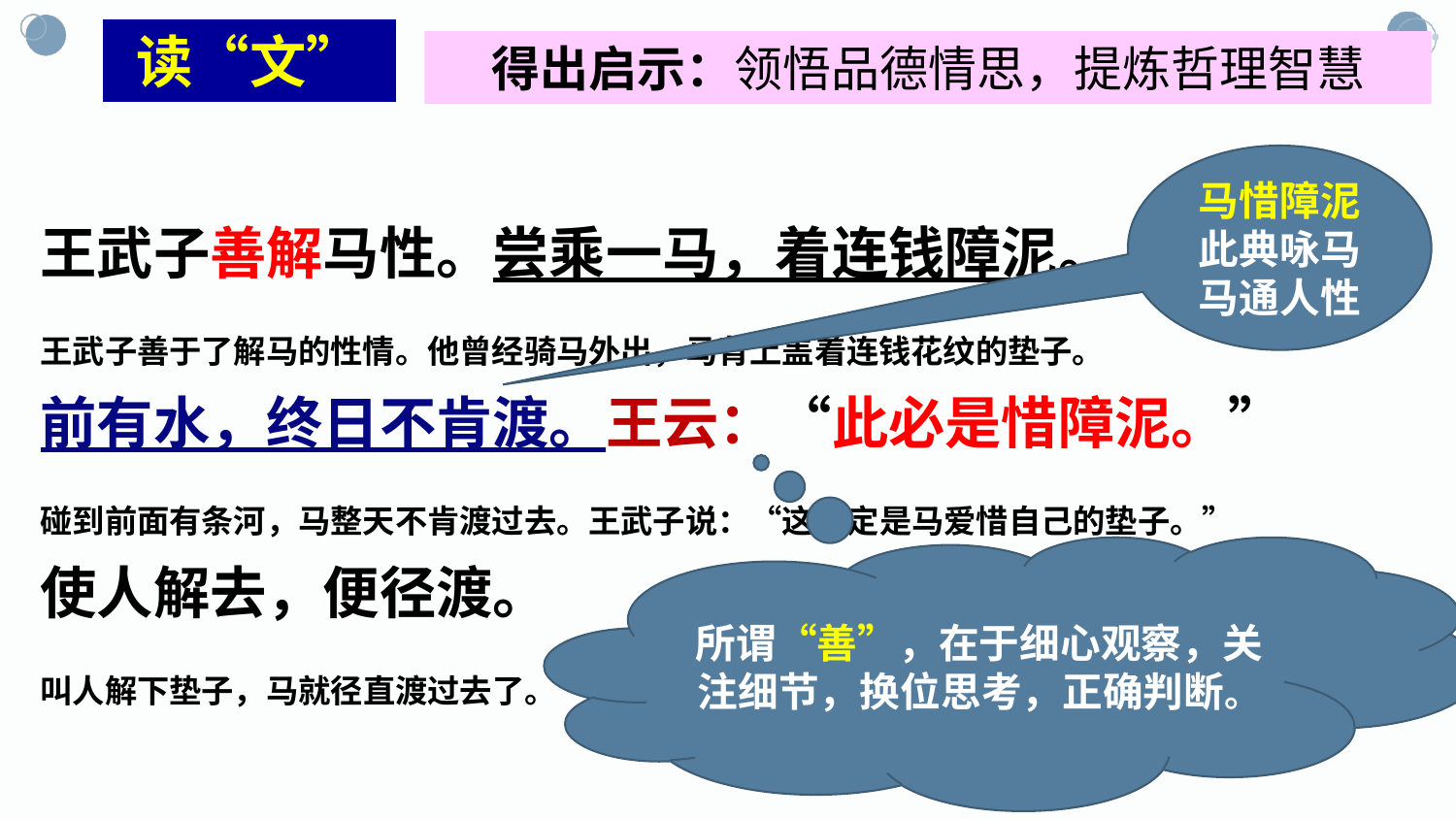

读“文”
得出启示：领悟品德情思，提炼哲理智慧
马惜障泥
此典咏马
马通人性
王武子善解马性。尝乘一马，着连钱障泥。
王武子善于了解马的性情。他曾经骑马外出，马背上盖着连钱花纹的垫子。
前有水，终日不肯渡。王云：“此必是惜障泥。”
碰到前面有条河，马整天不肯渡过去。王武子说：“这一定是马爱惜自己的垫子。”
使人解去，便径渡。
叫人解下垫子，马就径直渡过去了。
所谓“善”，在于细心观察，关注细节，换位思考，正确判断。